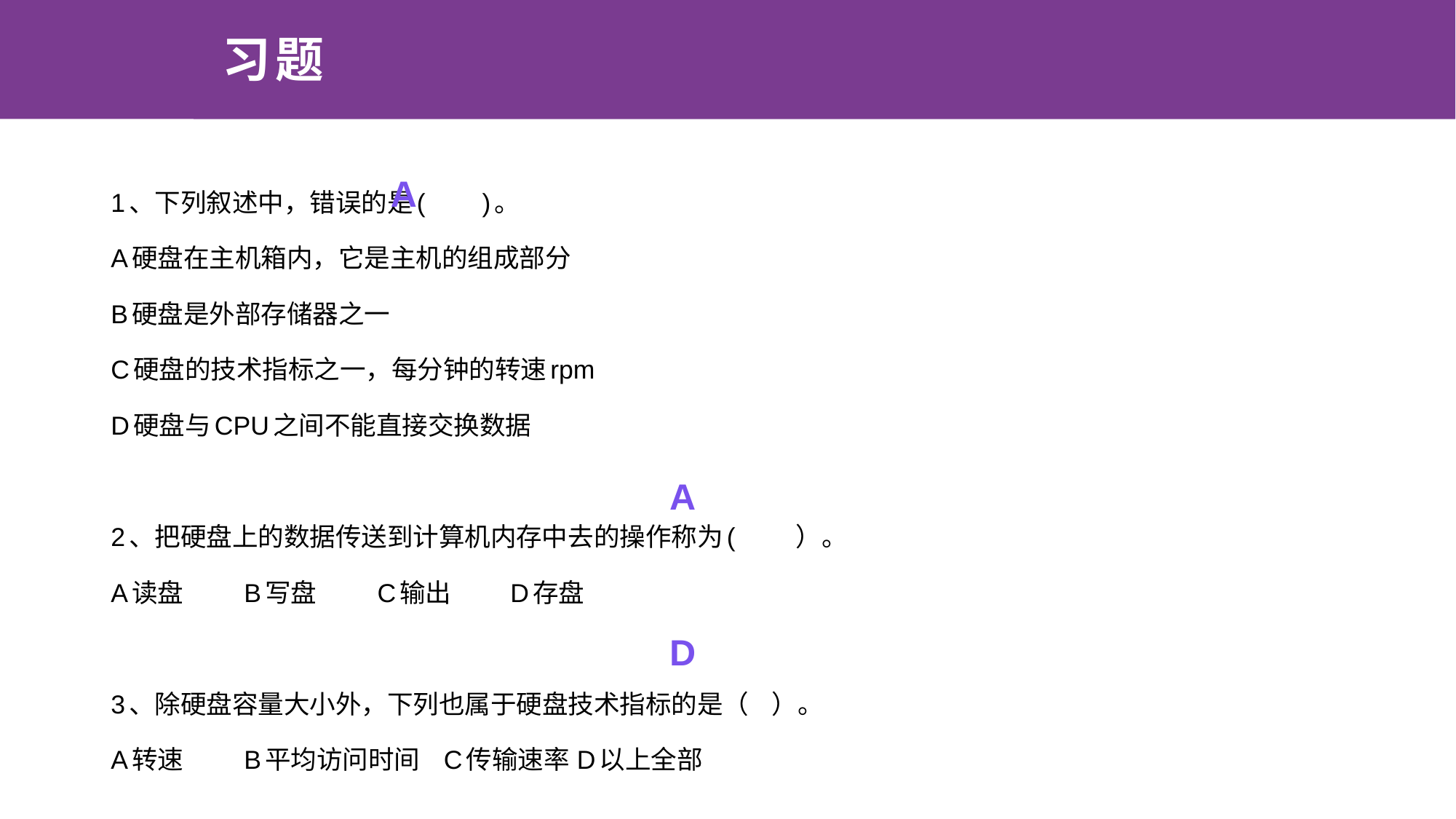

# 习题
1、下列叙述中，错误的是(        )。
A硬盘在主机箱内，它是主机的组成部分
B硬盘是外部存储器之一
C硬盘的技术指标之一，每分钟的转速rpm
D硬盘与CPU之间不能直接交换数据

2、把硬盘上的数据传送到计算机内存中去的操作称为(        ）。
A读盘	B写盘	C输出	D存盘

3、除硬盘容量大小外，下列也属于硬盘技术指标的是（    ）。
A转速	B平均访问时间	C传输速率	D以上全部

A
A
D